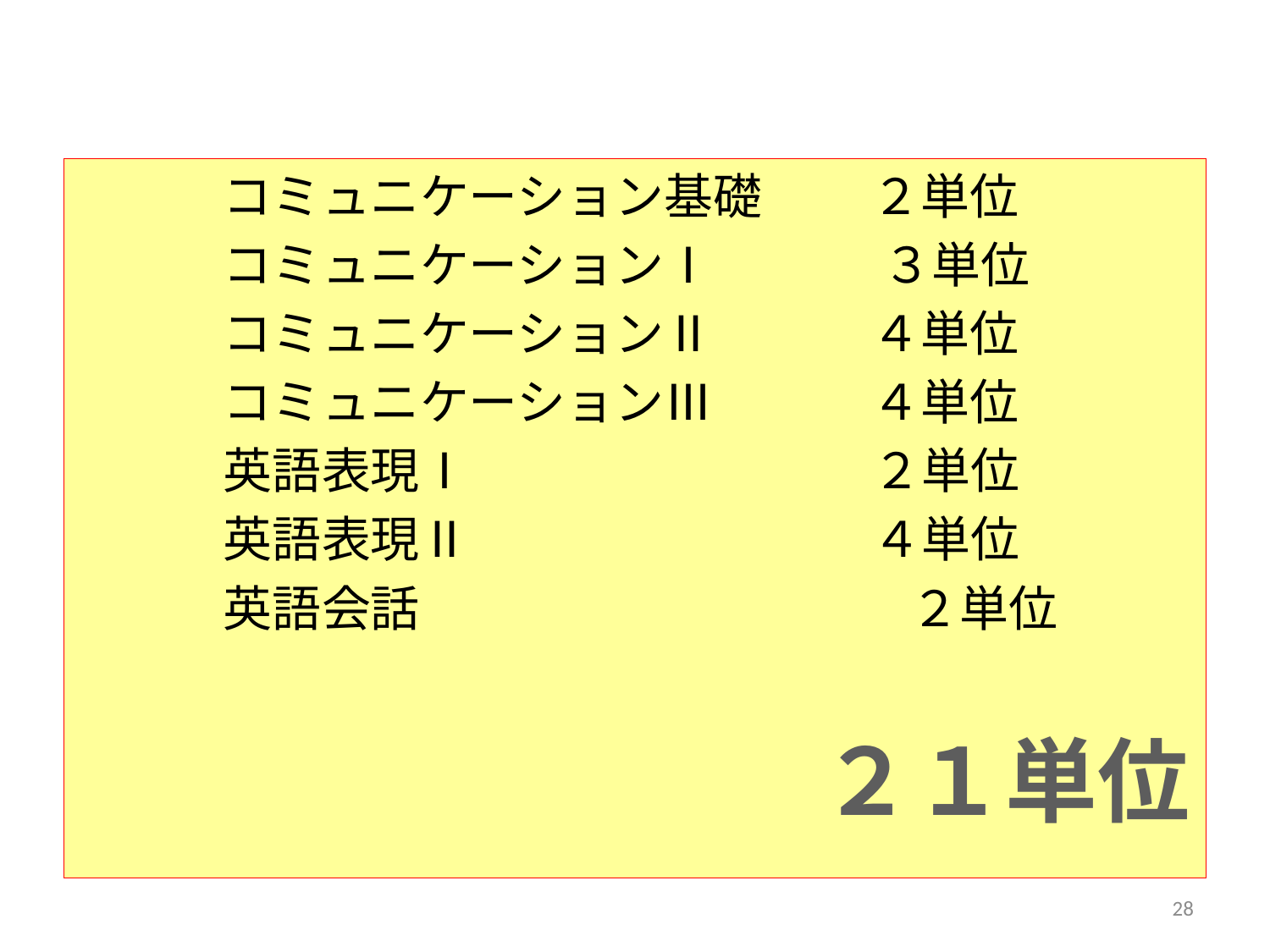

コミュニケーション基礎　　 ２単位
　　　コミュニケーションⅠ　　　  ３単位
　　　コミュニケーションⅡ　　　 ４単位
　　　コミュニケーションⅢ　　　 ４単位
　　　英語表現Ⅰ　　　　　　　　 ２単位
　　　英語表現Ⅱ　　　　　　　　 ４単位
　　　英語会話　　　　　　　　　　２単位

　　　　　　　　　２１単位
28